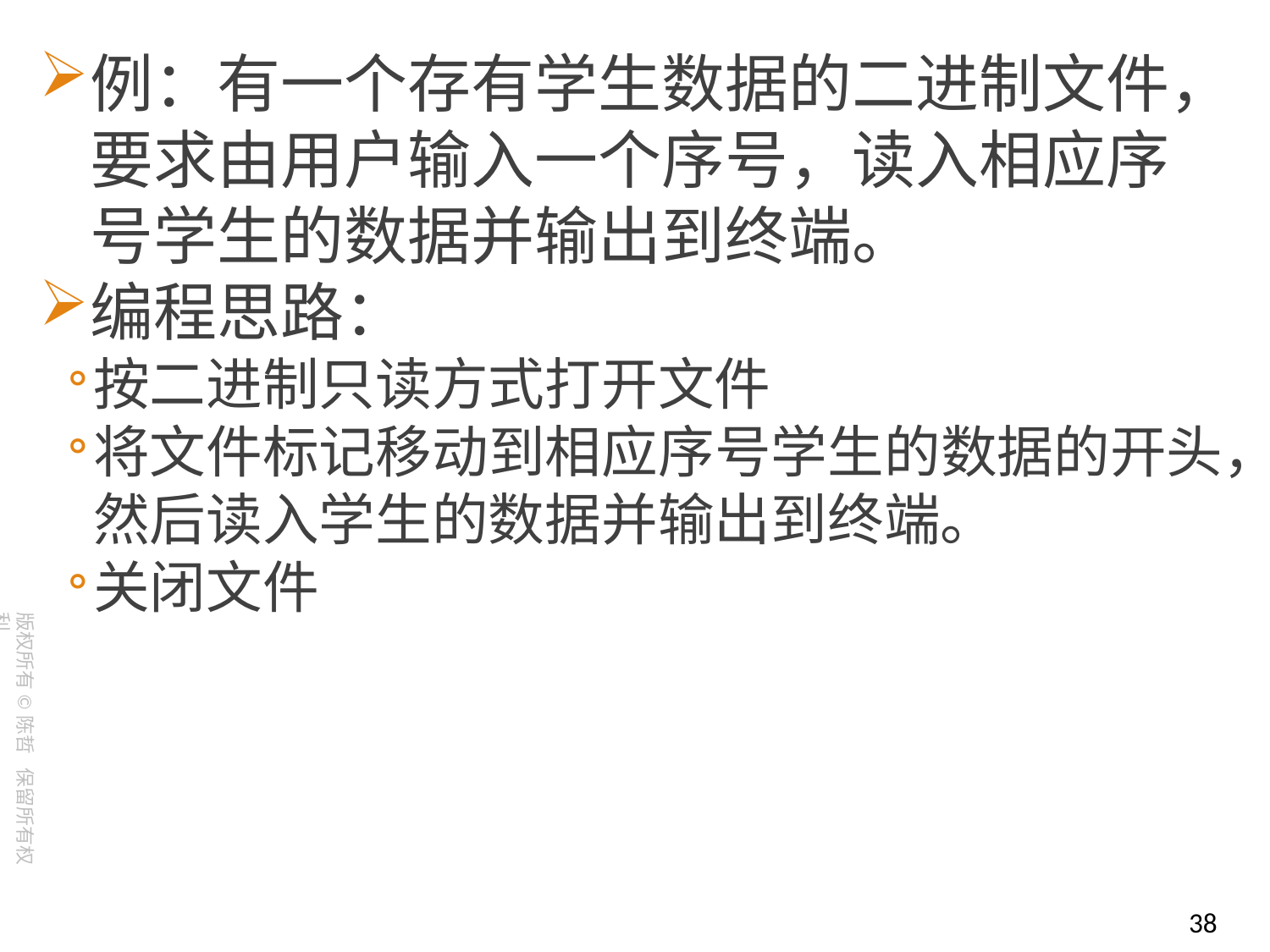

例：有一个存有学生数据的二进制文件，要求由用户输入一个序号，读入相应序号学生的数据并输出到终端。
编程思路：
按二进制只读方式打开文件
将文件标记移动到相应序号学生的数据的开头，然后读入学生的数据并输出到终端。
关闭文件

38